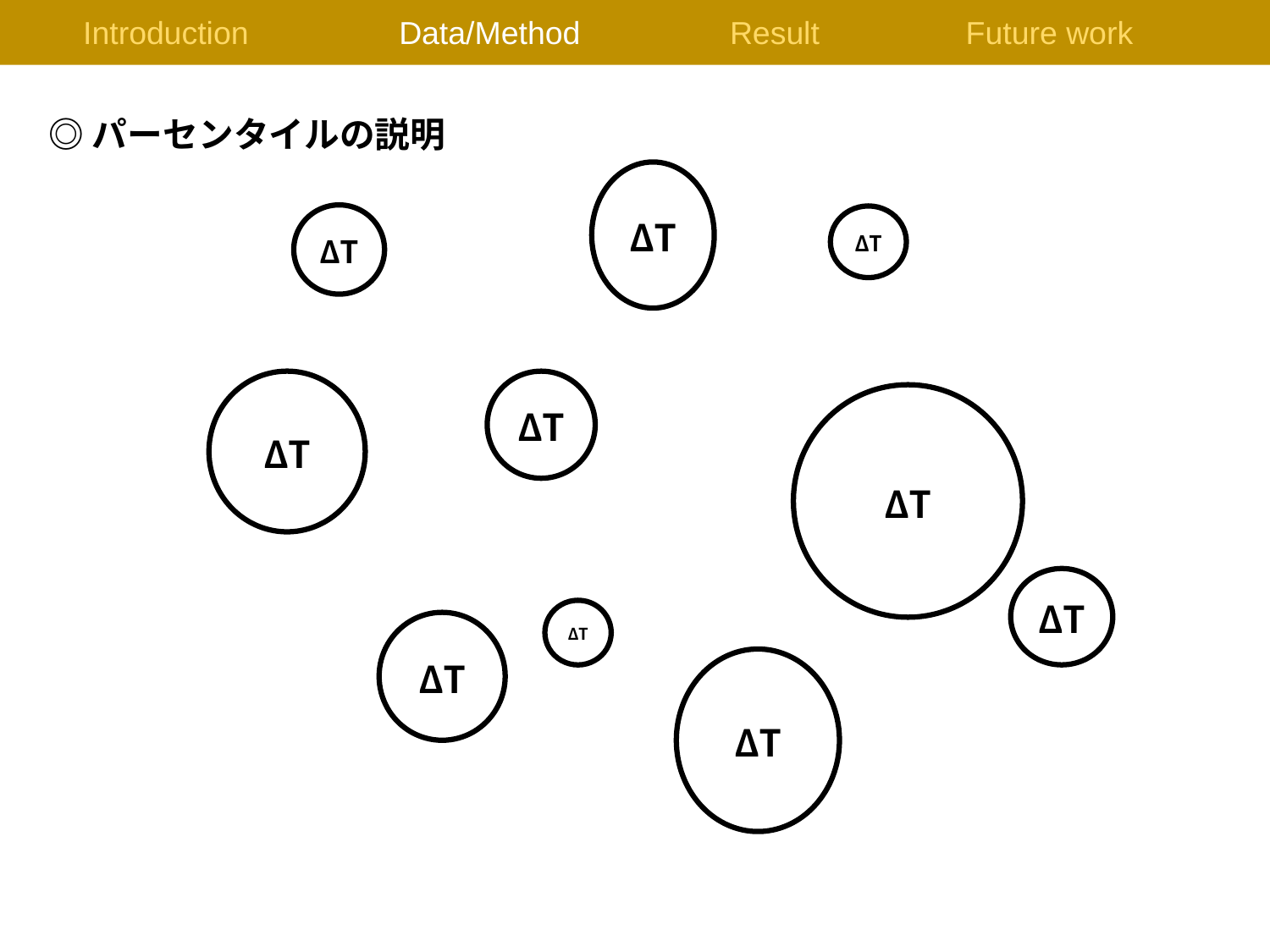

Introduction
Data/Method
Result
Future work
◎パーセンタイルの説明
ΔT
ΔT
ΔT
ΔT
ΔT
ΔT
ΔT
ΔT
ΔT
ΔT